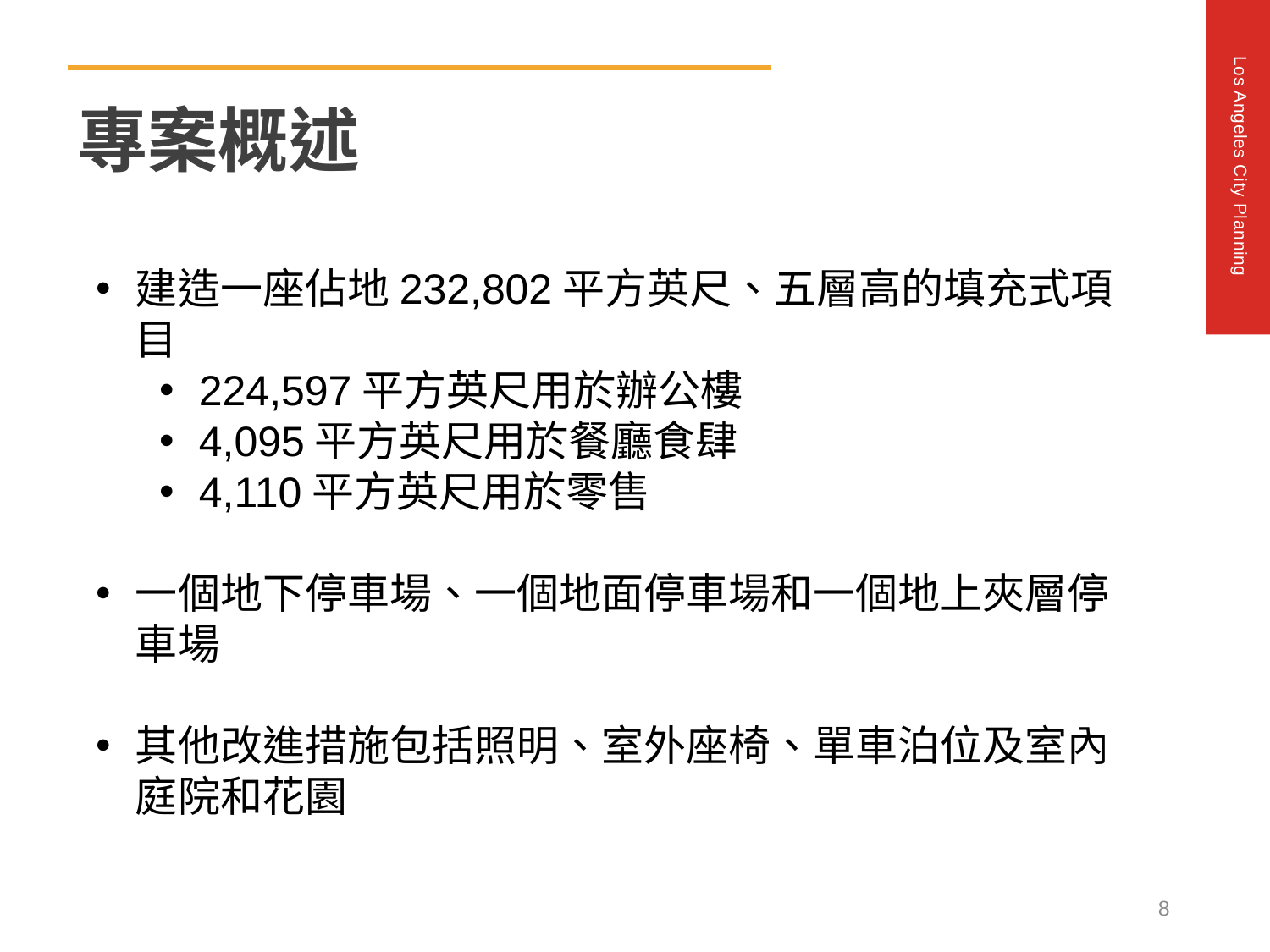

專案概述
建造一座佔地232,802平方英尺、五層高的填充式項目
224,597平方英尺用於辦公樓
4,095平方英尺用於餐廳食肆
4,110平方英尺用於零售

一個地下停車場、一個地面停車場和一個地上夾層停車場

其他改進措施包括照明、室外座椅、單車泊位及室內庭院和花園
哈德遜街
8